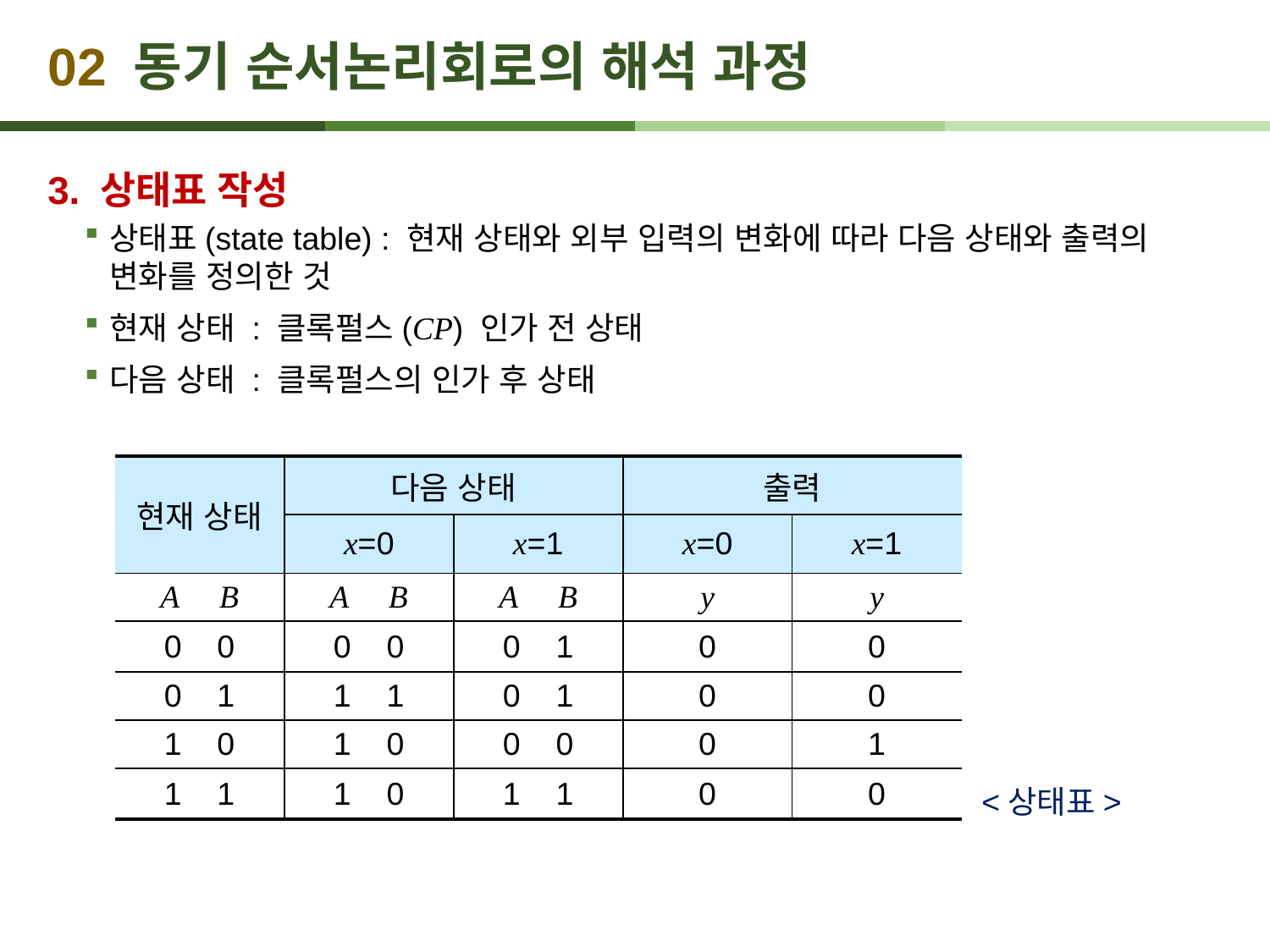

# 02 동기 순서논리회로의 해석 과정
3. 상태표 작성
상태표(state table) : 현재 상태와 외부 입력의 변화에 따라 다음 상태와 출력의 변화를 정의한 것
현재 상태 : 클록펄스(CP) 인가 전 상태
다음 상태 : 클록펄스의 인가 후 상태

| 현재 상태 | 다음 상태 |  | 출력 |  |
| --- | --- | --- | --- | --- |
|  | x=0 | x=1 | x=0 | x=1 |
| A B | A B | A B | y | y |
| 0 0 | 0 0 | 0 1 | 0 | 0 |
| 0 1 | 1 1 | 0 1 | 0 | 0 |
| 1 0 | 1 0 | 0 0 | 0 | 1 |
| 1 1 | 1 0 | 1 1 | 0 | 0 |
<상태표>